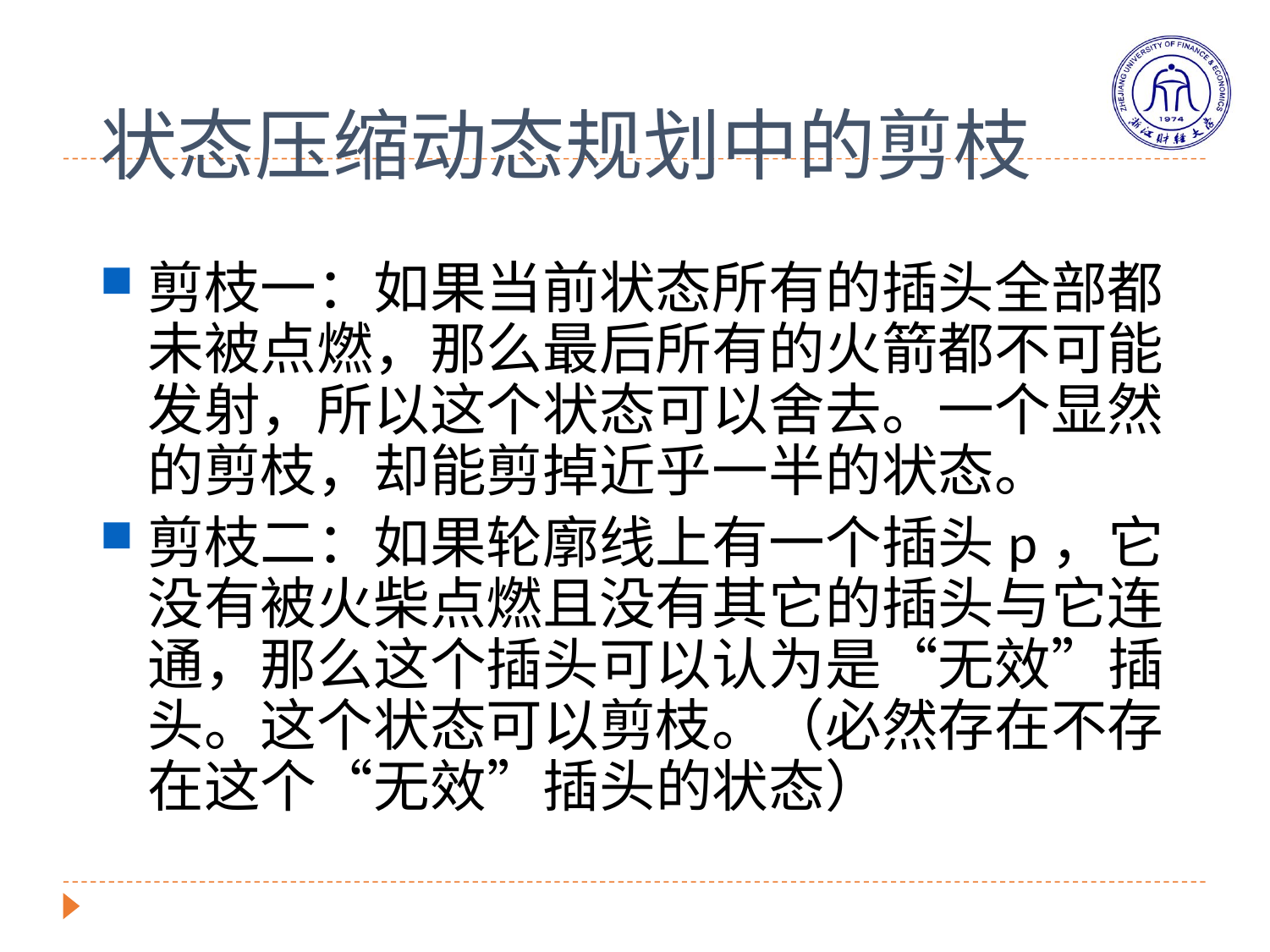

# 状态压缩动态规划中的剪枝
剪枝一：如果当前状态所有的插头全部都未被点燃，那么最后所有的火箭都不可能发射，所以这个状态可以舍去。一个显然的剪枝，却能剪掉近乎一半的状态。
剪枝二：如果轮廓线上有一个插头p，它没有被火柴点燃且没有其它的插头与它连通，那么这个插头可以认为是“无效”插头。这个状态可以剪枝。（必然存在不存在这个“无效”插头的状态）